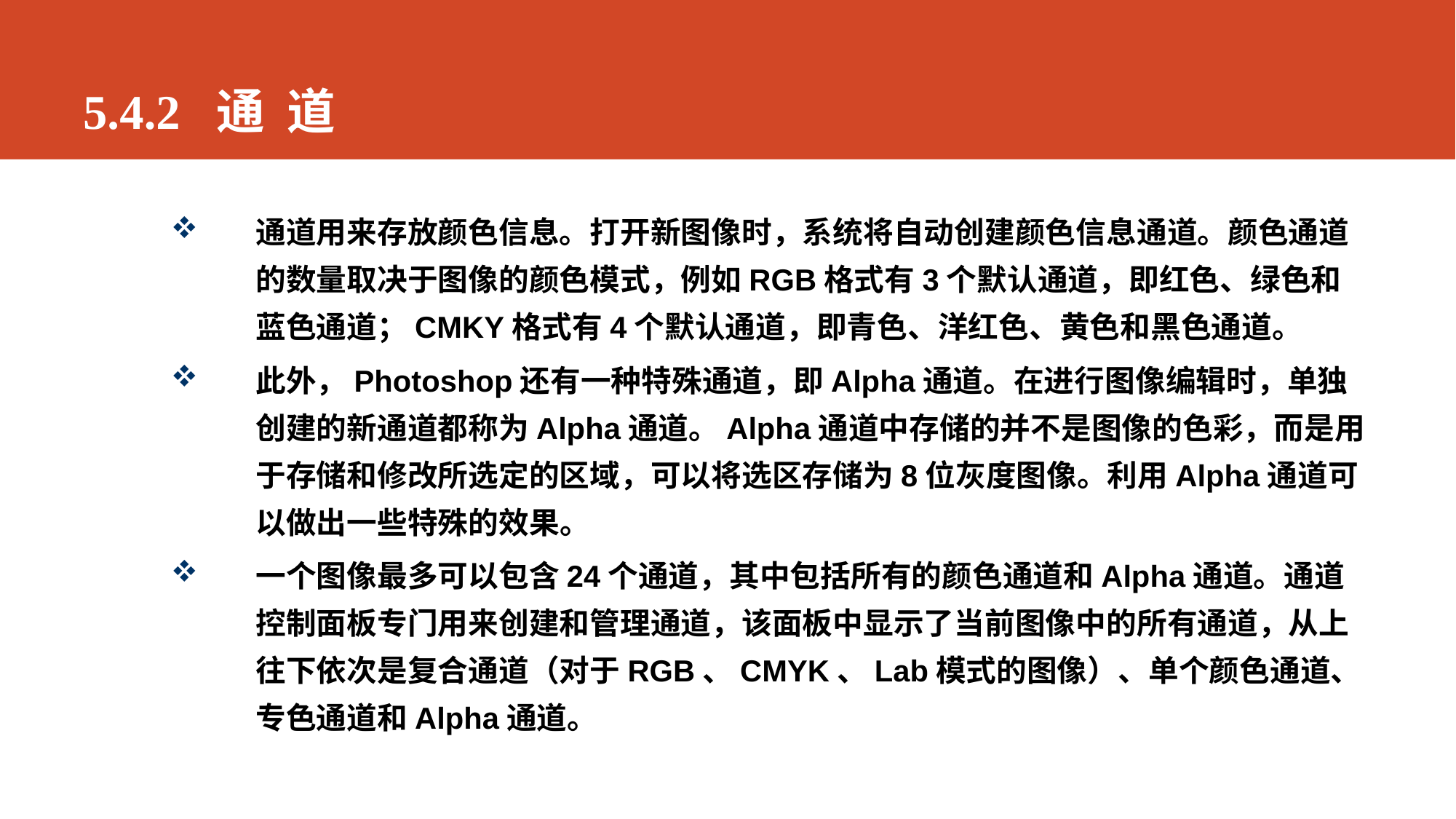

# 5.4.2  通  道
通道用来存放颜色信息。打开新图像时，系统将自动创建颜色信息通道。颜色通道的数量取决于图像的颜色模式，例如RGB格式有3个默认通道，即红色、绿色和蓝色通道；CMKY格式有4个默认通道，即青色、洋红色、黄色和黑色通道。
此外，Photoshop还有一种特殊通道，即Alpha通道。在进行图像编辑时，单独创建的新通道都称为Alpha通道。Alpha通道中存储的并不是图像的色彩，而是用于存储和修改所选定的区域，可以将选区存储为8位灰度图像。利用Alpha通道可以做出一些特殊的效果。
一个图像最多可以包含24个通道，其中包括所有的颜色通道和Alpha通道。通道控制面板专门用来创建和管理通道，该面板中显示了当前图像中的所有通道，从上往下依次是复合通道（对于RGB、CMYK、Lab模式的图像）、单个颜色通道、专色通道和Alpha通道。